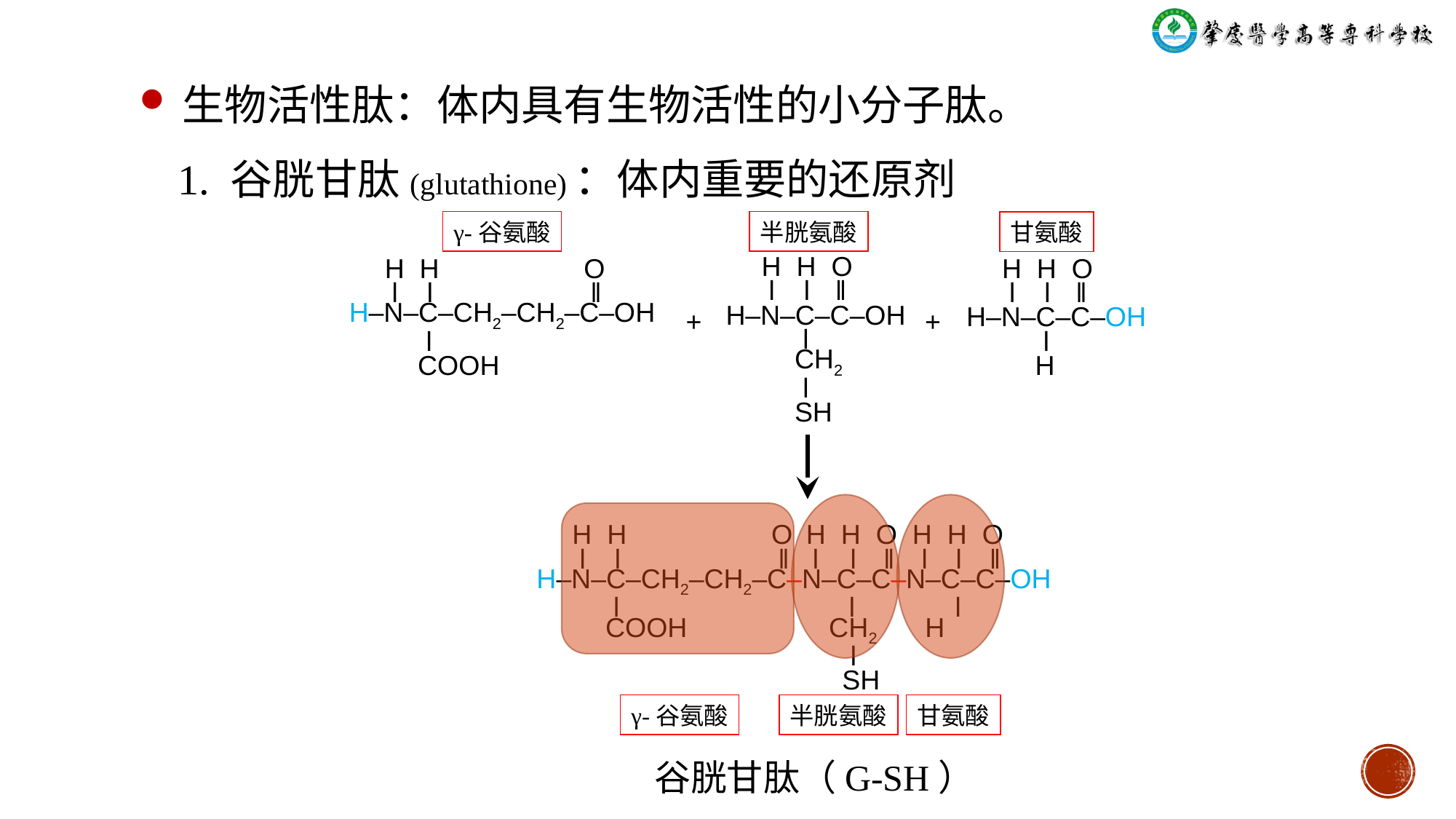

生物活性肽：体内具有生物活性的小分子肽。
1. 谷胱甘肽(glutathione)：体内重要的还原剂
γ-谷氨酸
半胱氨酸
甘氨酸
     H  H  O
      ǀ    ǀ    ǁ
H‒N‒C‒C‒OH
          ǀ
         CH2
          ǀ
         SH
     H  H                   O
      ǀ    ǀ                                         ǁ
H‒N‒C‒CH2‒CH2‒C‒OH
          ǀ
         COOH
     H  H  O
      ǀ    ǀ    ǁ
H‒N‒C‒C‒OH
          ǀ
         H
+
+

     H  H                   O  H  H  O  H  H  O
      ǀ    ǀ                                         ǁ   ǀ    ǀ    ǁ    ǀ    ǀ    ǁ
H‒N‒C‒CH2‒CH2‒C‒N‒C‒C‒N‒C‒C‒OH
          ǀ                              ǀ             ǀ
         COOH                         CH2           H
                                         ǀ
                                        SH
γ-谷氨酸
半胱氨酸
甘氨酸
谷胱甘肽（G-SH）